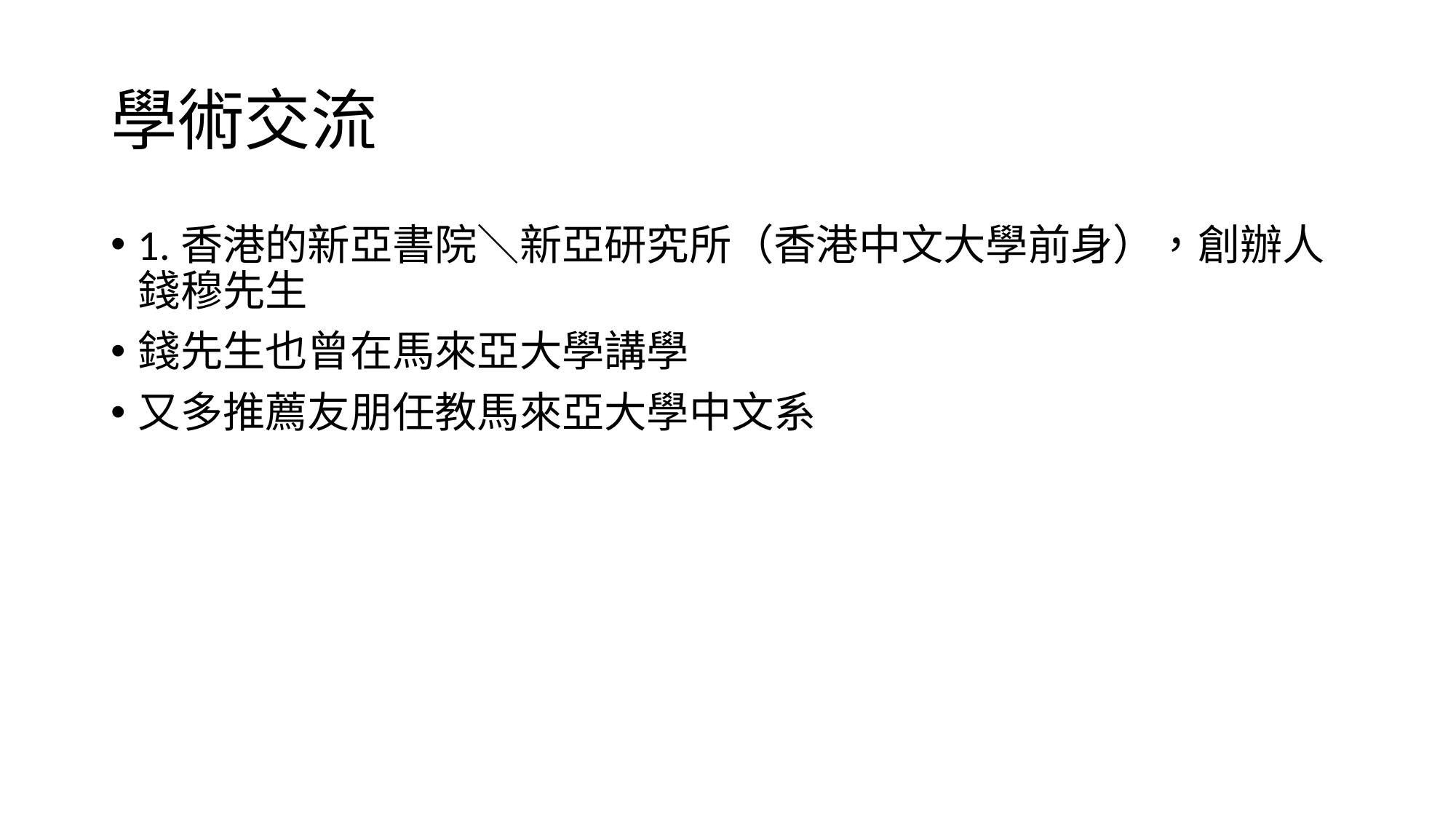

# 學術交流
1.香港的新亞書院＼新亞研究所（香港中文大學前身），創辦人錢穆先生
錢先生也曾在馬來亞大學講學
又多推薦友朋任教馬來亞大學中文系